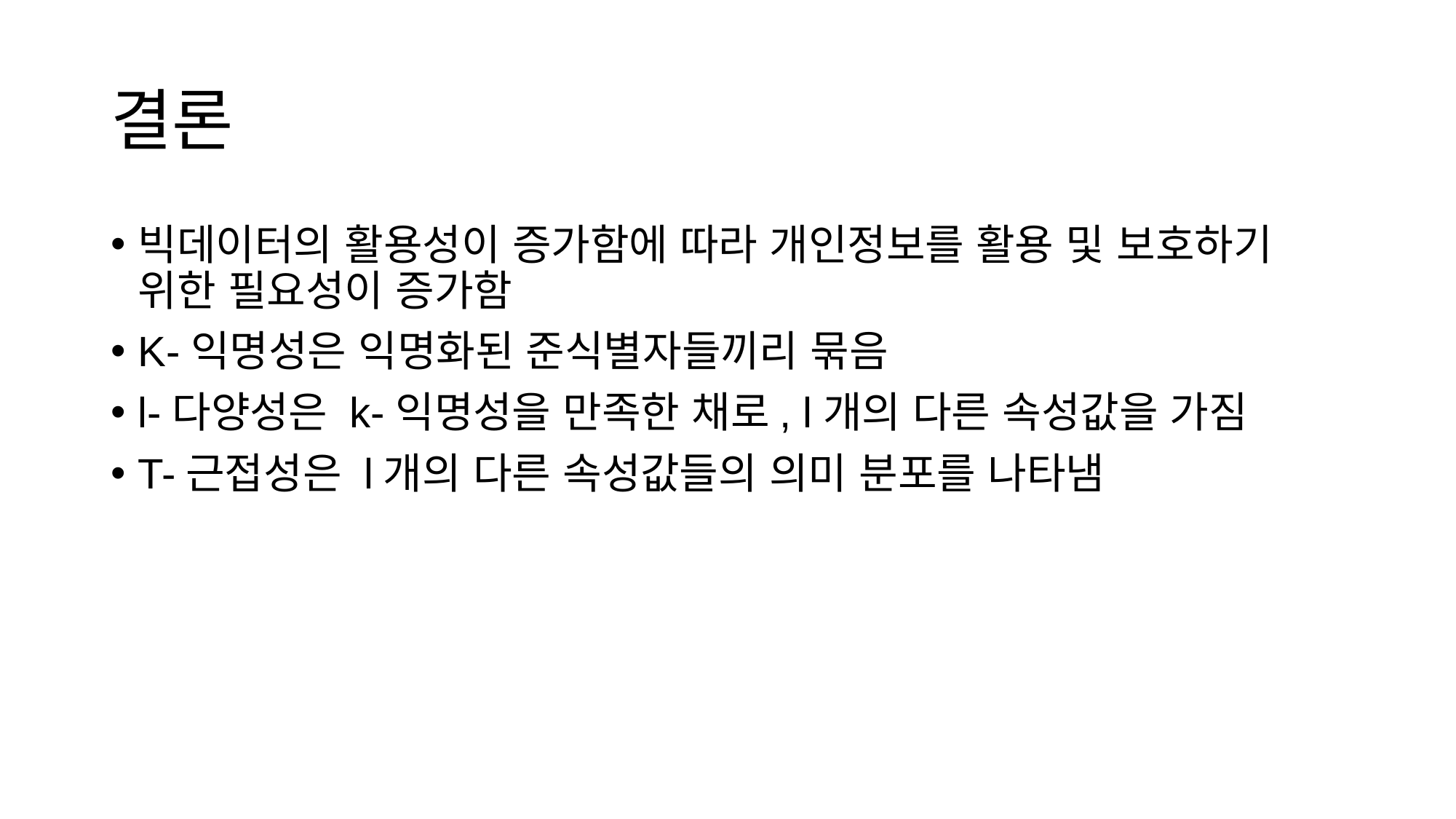

# 결론
빅데이터의 활용성이 증가함에 따라 개인정보를 활용 및 보호하기 위한 필요성이 증가함
K-익명성은 익명화된 준식별자들끼리 묶음
l-다양성은 k-익명성을 만족한 채로, l개의 다른 속성값을 가짐
T-근접성은 l개의 다른 속성값들의 의미 분포를 나타냄